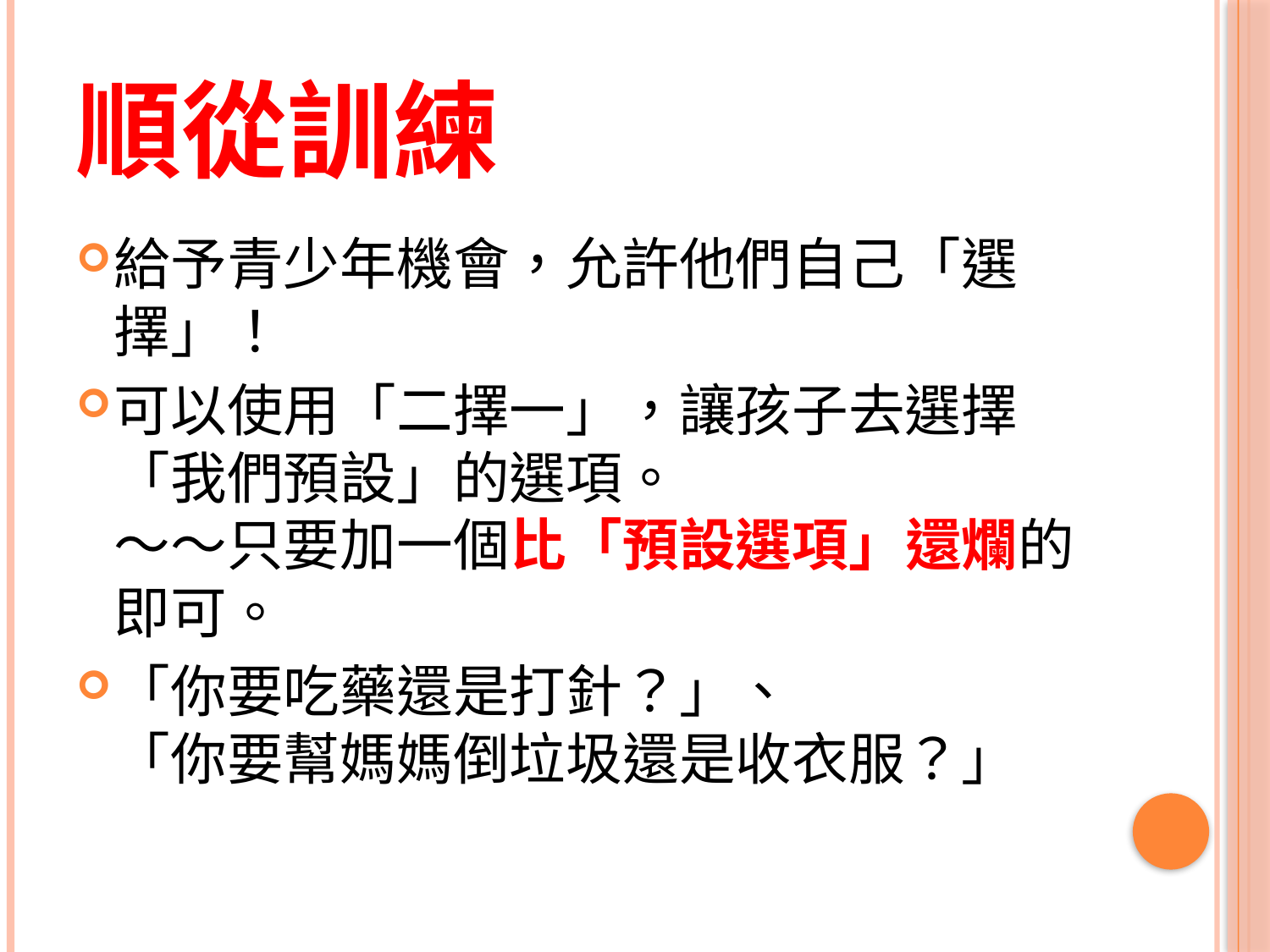

# 順從訓練
給予青少年機會，允許他們自己「選擇」！
可以使用「二擇一」，讓孩子去選擇「我們預設」的選項。
～～只要加一個比「預設選項」還爛的即可。
「你要吃藥還是打針？」、
「你要幫媽媽倒垃圾還是收衣服？」